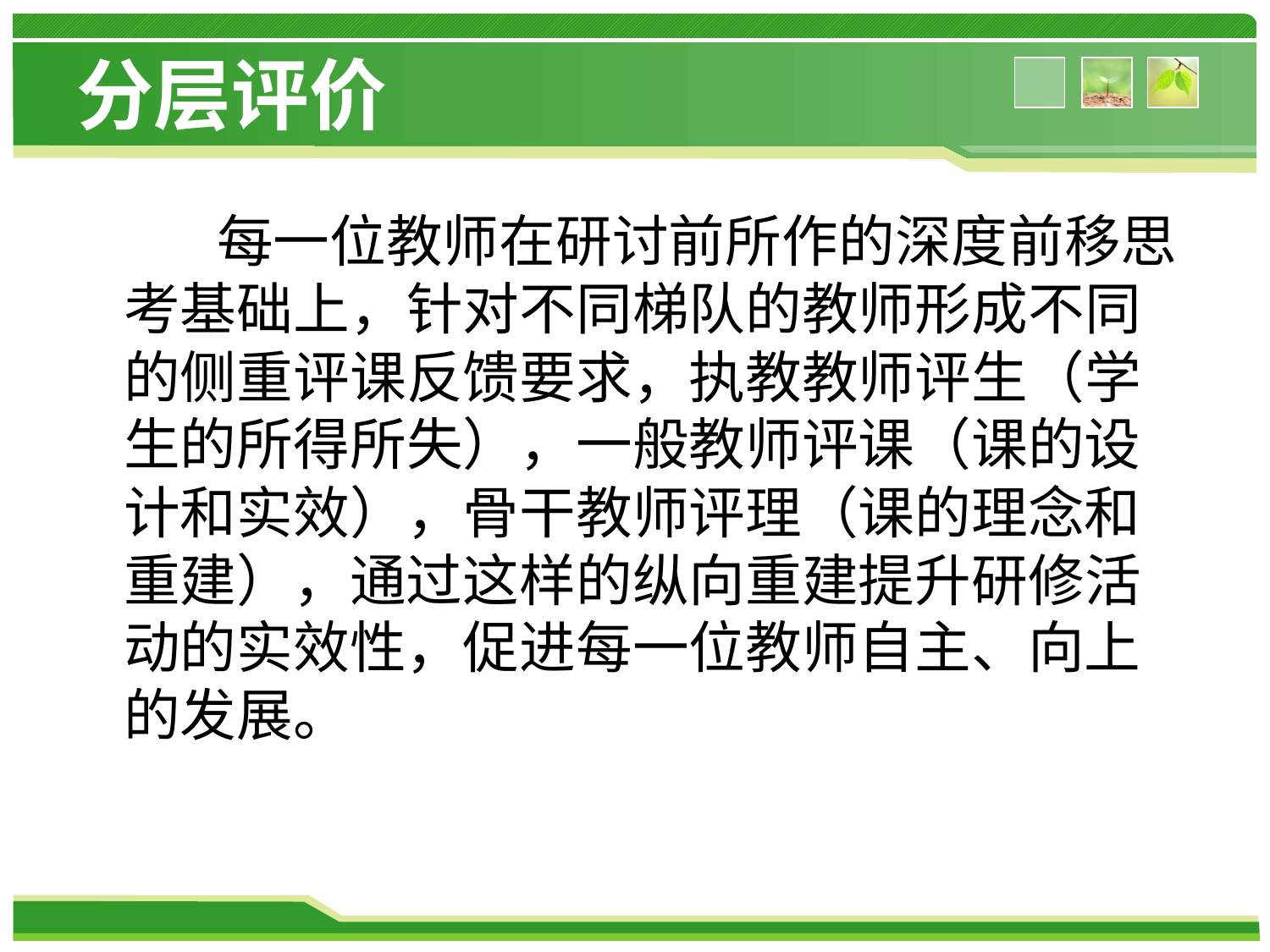

# 分层评价
          每一位教师在研讨前所作的深度前移思考基础上，针对不同梯队的教师形成不同的侧重评课反馈要求，执教教师评生（学生的所得所失），一般教师评课（课的设计和实效），骨干教师评理（课的理念和重建），通过这样的纵向重建提升研修活动的实效性，促进每一位教师自主、向上的发展。